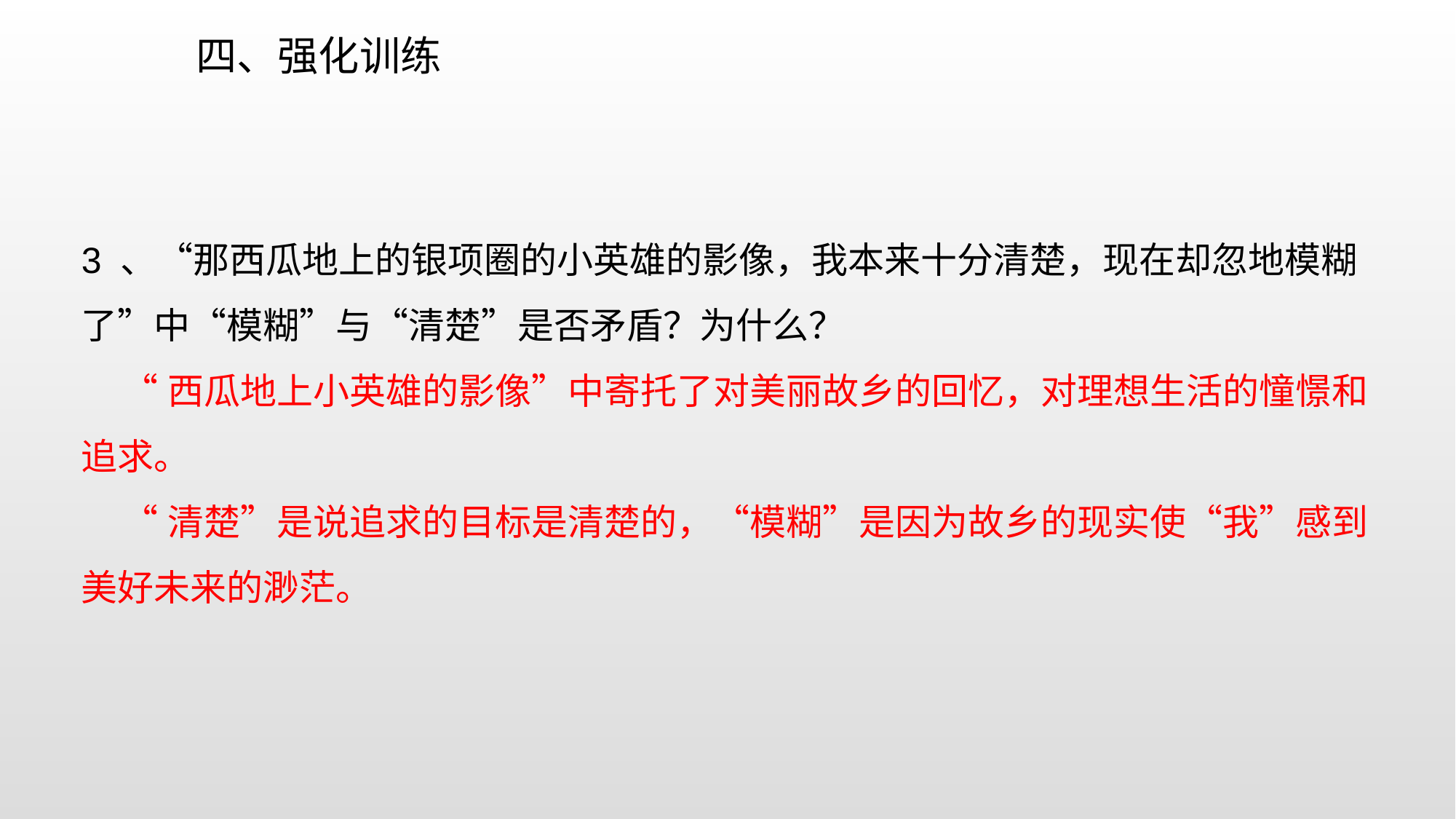

四、强化训练
3 、“那西瓜地上的银项圈的小英雄的影像，我本来十分清楚，现在却忽地模糊了”中“模糊”与“清楚”是否矛盾？为什么？
     “西瓜地上小英雄的影像”中寄托了对美丽故乡的回忆，对理想生活的憧憬和追求。
     “清楚”是说追求的目标是清楚的，“模糊”是因为故乡的现实使“我”感到美好未来的渺茫。